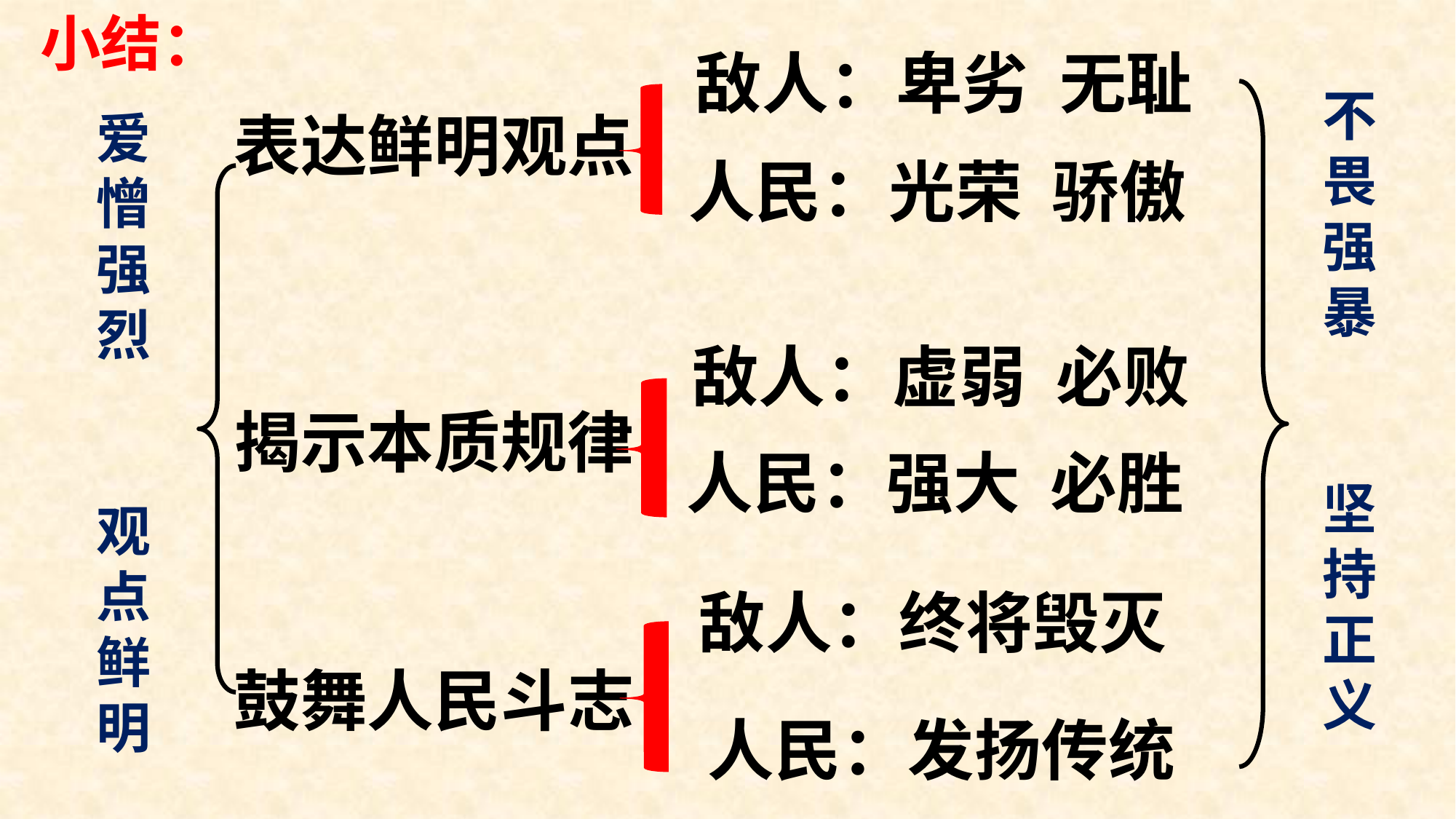

小结：
敌人：卑劣  无耻
不畏强暴

坚持正义

爱憎强烈

观点鲜明
表达鲜明观点
人民：光荣  骄傲

敌人：虚弱  必败

揭示本质规律
人民：强大  必胜
敌人：终将毁灭

鼓舞人民斗志
人民：发扬传统